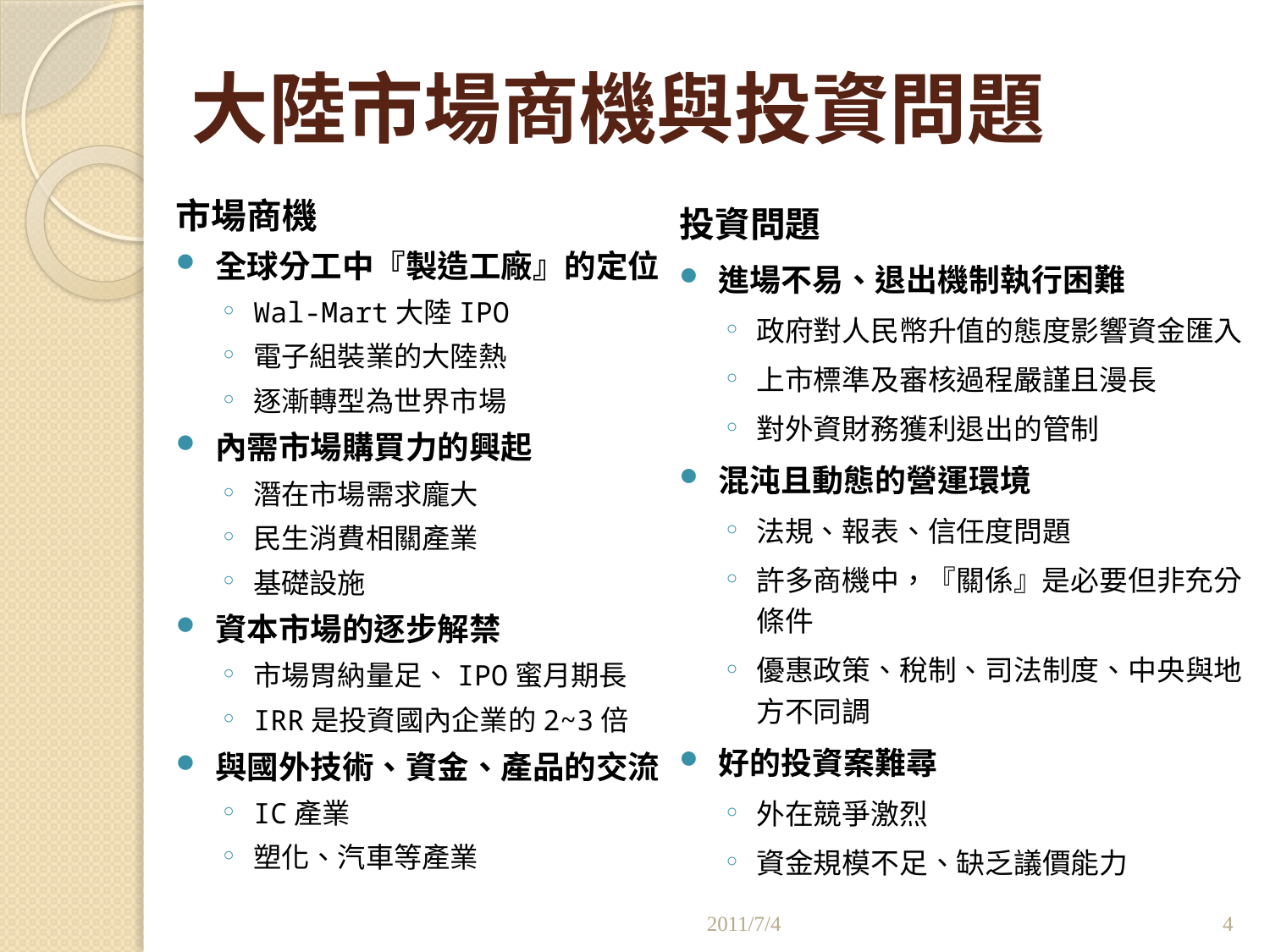

# 大陸市場商機與投資問題
市場商機
全球分工中『製造工廠』的定位
Wal-Mart大陸IPO
電子組裝業的大陸熱
逐漸轉型為世界市場
內需市場購買力的興起
潛在市場需求龐大
民生消費相關產業
基礎設施
資本市場的逐步解禁
市場胃納量足、IPO蜜月期長
IRR是投資國內企業的2~3倍
與國外技術、資金、產品的交流
IC產業
塑化、汽車等產業
投資問題
進場不易、退出機制執行困難
政府對人民幣升值的態度影響資金匯入
上市標準及審核過程嚴謹且漫長
對外資財務獲利退出的管制
混沌且動態的營運環境
法規、報表、信任度問題
許多商機中，『關係』是必要但非充分條件
優惠政策、稅制、司法制度、中央與地方不同調
好的投資案難尋
外在競爭激烈
資金規模不足、缺乏議價能力

2011/7/4
4